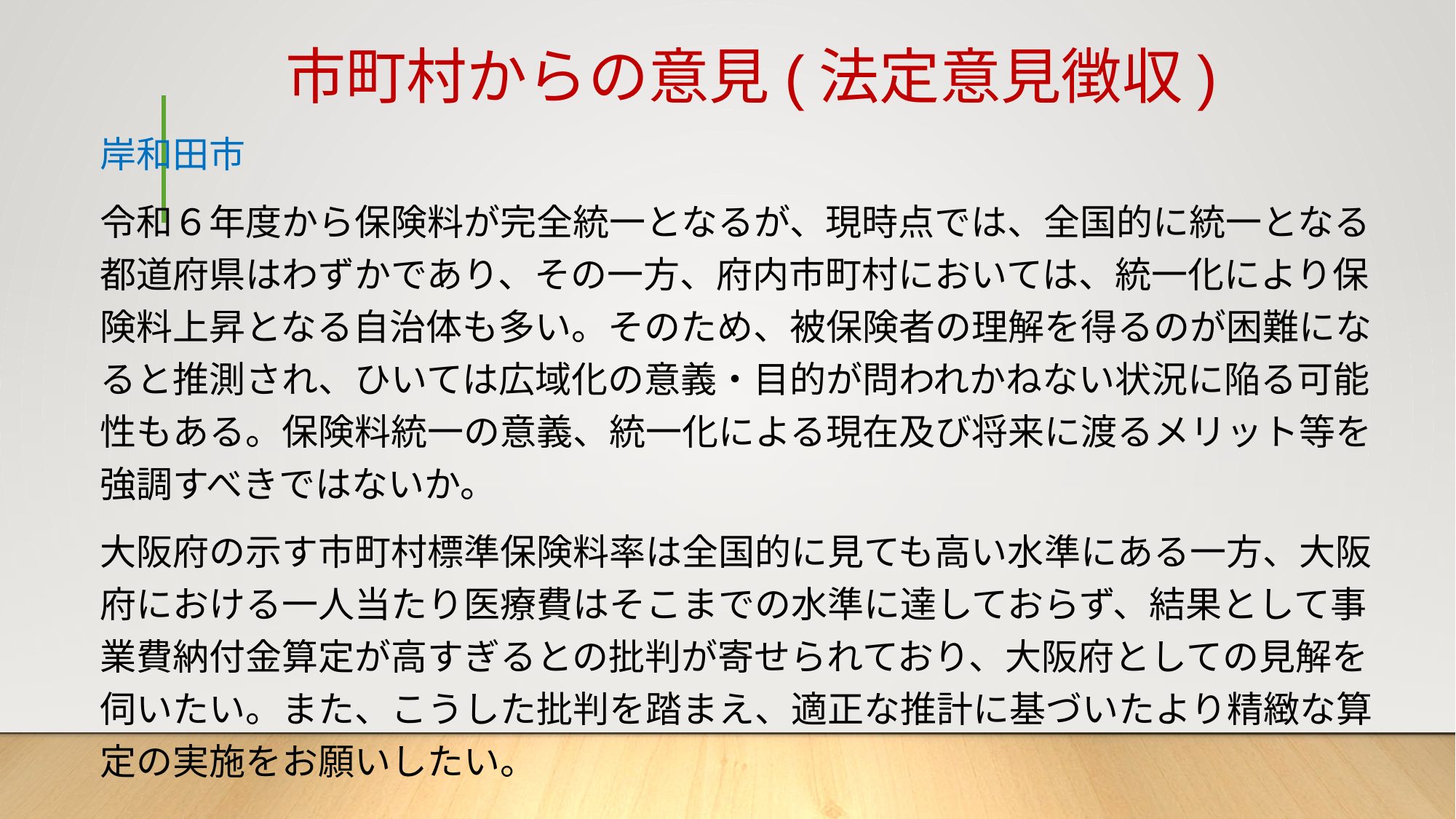

# 市町村からの意見(法定意見徴収)
岸和田市
令和６年度から保険料が完全統一となるが、現時点では、全国的に統一となる都道府県はわずかであり、その一方、府内市町村においては、統一化により保険料上昇となる自治体も多い。そのため、被保険者の理解を得るのが困難になると推測され、ひいては広域化の意義・目的が問われかねない状況に陥る可能性もある。保険料統一の意義、統一化による現在及び将来に渡るメリット等を強調すべきではないか。
大阪府の示す市町村標準保険料率は全国的に見ても高い水準にある一方、大阪府における一人当たり医療費はそこまでの水準に達しておらず、結果として事業費納付金算定が高すぎるとの批判が寄せられており、大阪府としての見解を伺いたい。また、こうした批判を踏まえ、適正な推計に基づいたより精緻な算定の実施をお願いしたい。